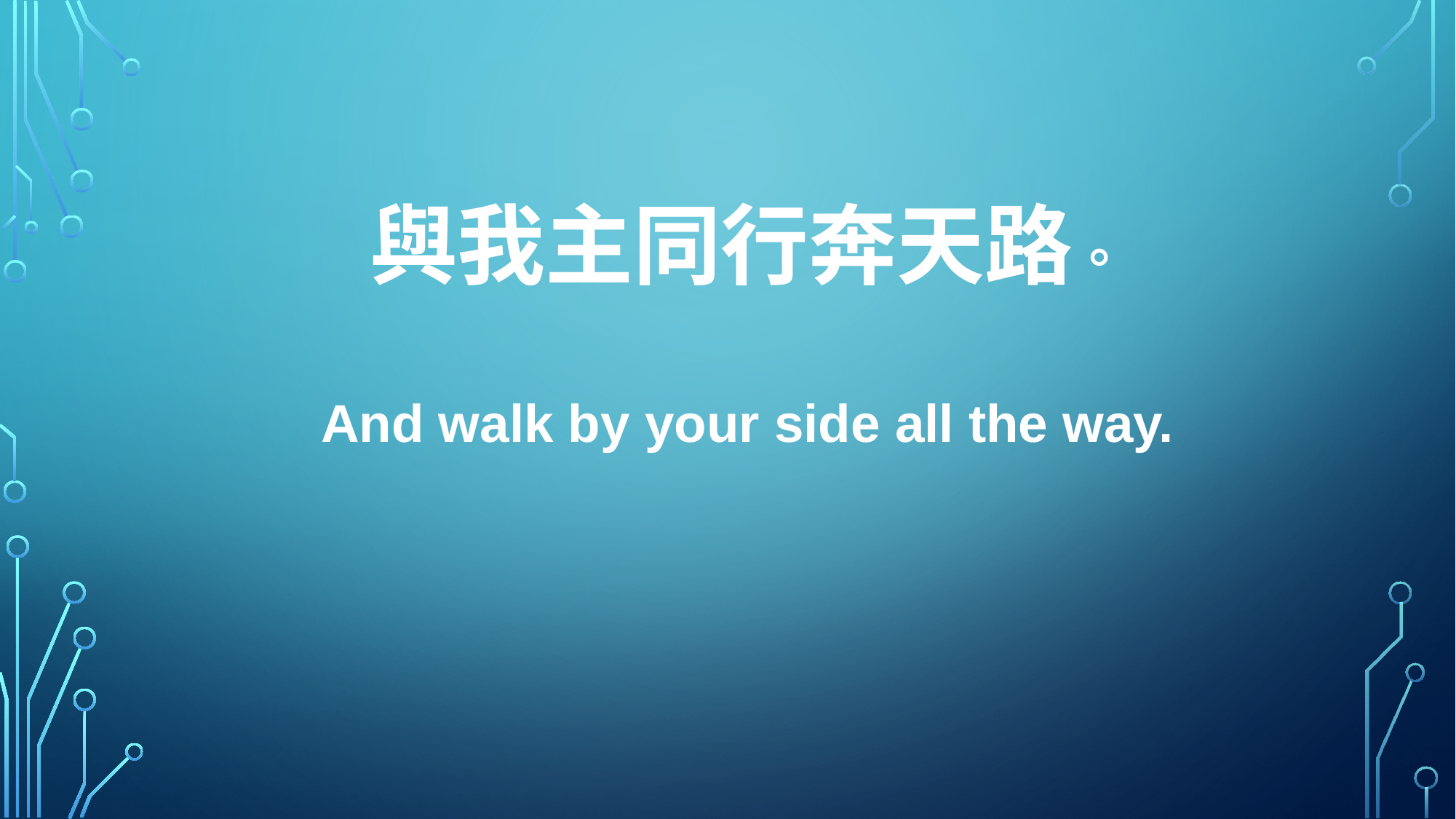

與我主同行奔天路。

And walk by your side all the way.